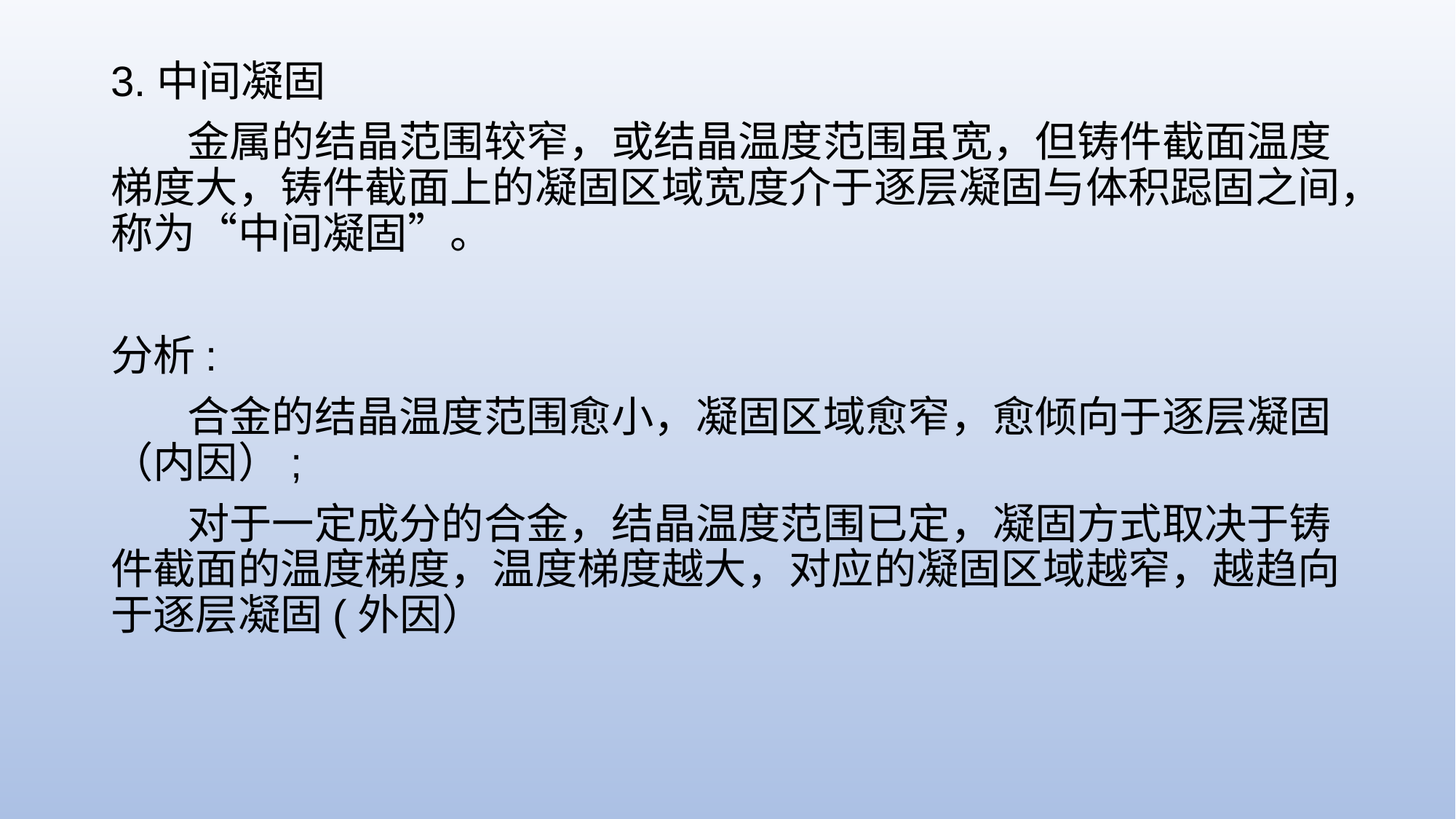

3.中间凝固
       金属的结晶范围较窄，或结晶温度范围虽宽，但铸件截面温度梯度大，铸件截面上的凝固区域宽度介于逐层凝固与体积跽固之间，称为“中间凝固”。

分析:
       合金的结晶温度范围愈小，凝固区域愈窄，愈倾向于逐层凝固（内因）;
       对于一定成分的合金，结晶温度范围已定，凝固方式取决于铸件截面的温度梯度，温度梯度越大，对应的凝固区域越窄，越趋向于逐层凝固(外因）